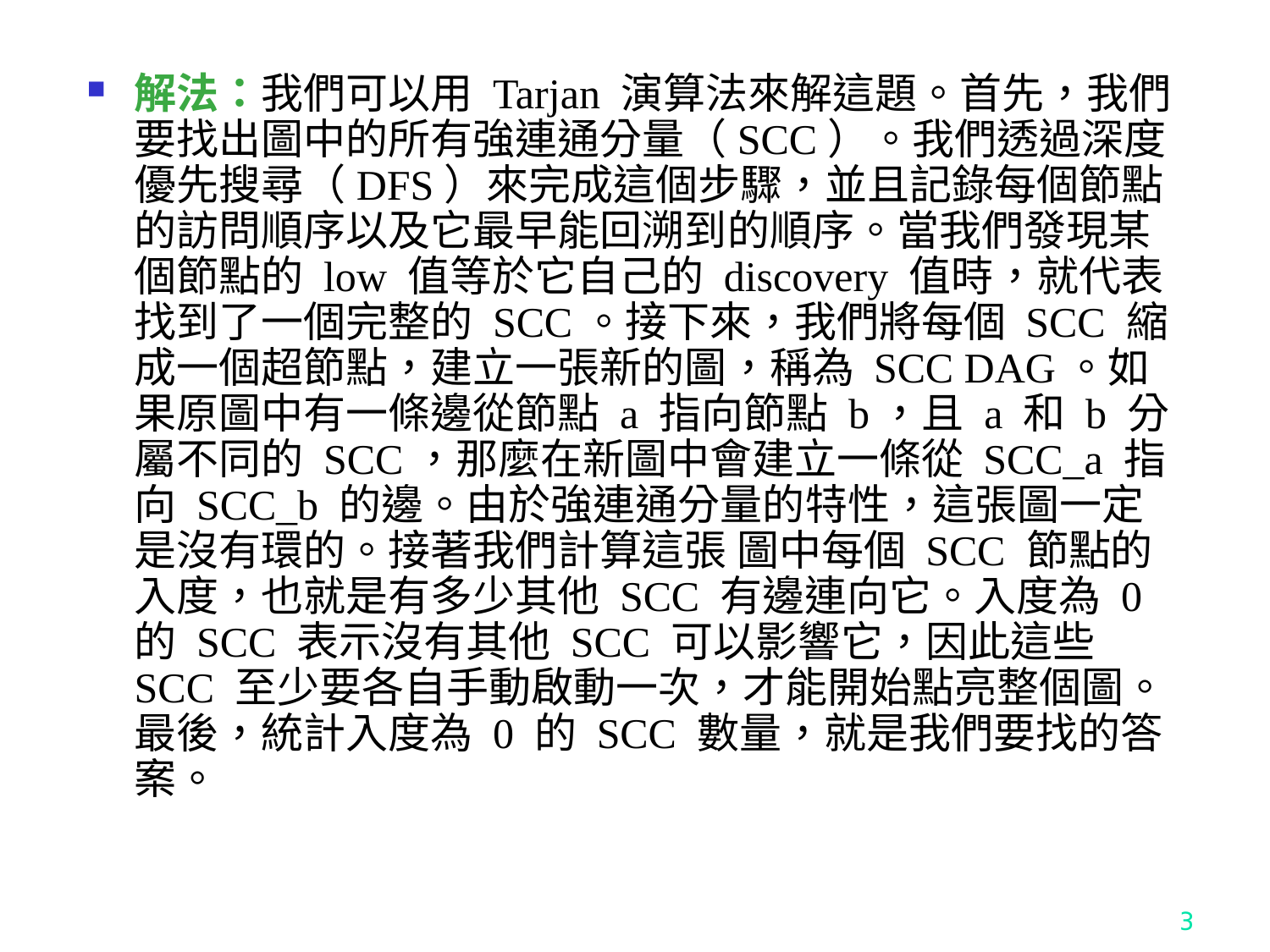

解法：我們可以用 Tarjan 演算法來解這題。首先，我們要找出圖中的所有強連通分量（SCC）。我們透過深度優先搜尋（DFS）來完成這個步驟，並且記錄每個節點的訪問順序以及它最早能回溯到的順序。當我們發現某個節點的 low 值等於它自己的 discovery 值時，就代表找到了一個完整的 SCC。接下來，我們將每個 SCC 縮成一個超節點，建立一張新的圖，稱為 SCC DAG。如果原圖中有一條邊從節點 a 指向節點 b，且 a 和 b 分屬不同的 SCC，那麼在新圖中會建立一條從 SCC_a 指向 SCC_b 的邊。由於強連通分量的特性，這張圖一定是沒有環的。接著我們計算這張 圖中每個 SCC 節點的入度，也就是有多少其他 SCC 有邊連向它。入度為 0 的 SCC 表示沒有其他 SCC 可以影響它，因此這些 SCC 至少要各自手動啟動一次，才能開始點亮整個圖。最後，統計入度為 0 的 SCC 數量，就是我們要找的答案。
3